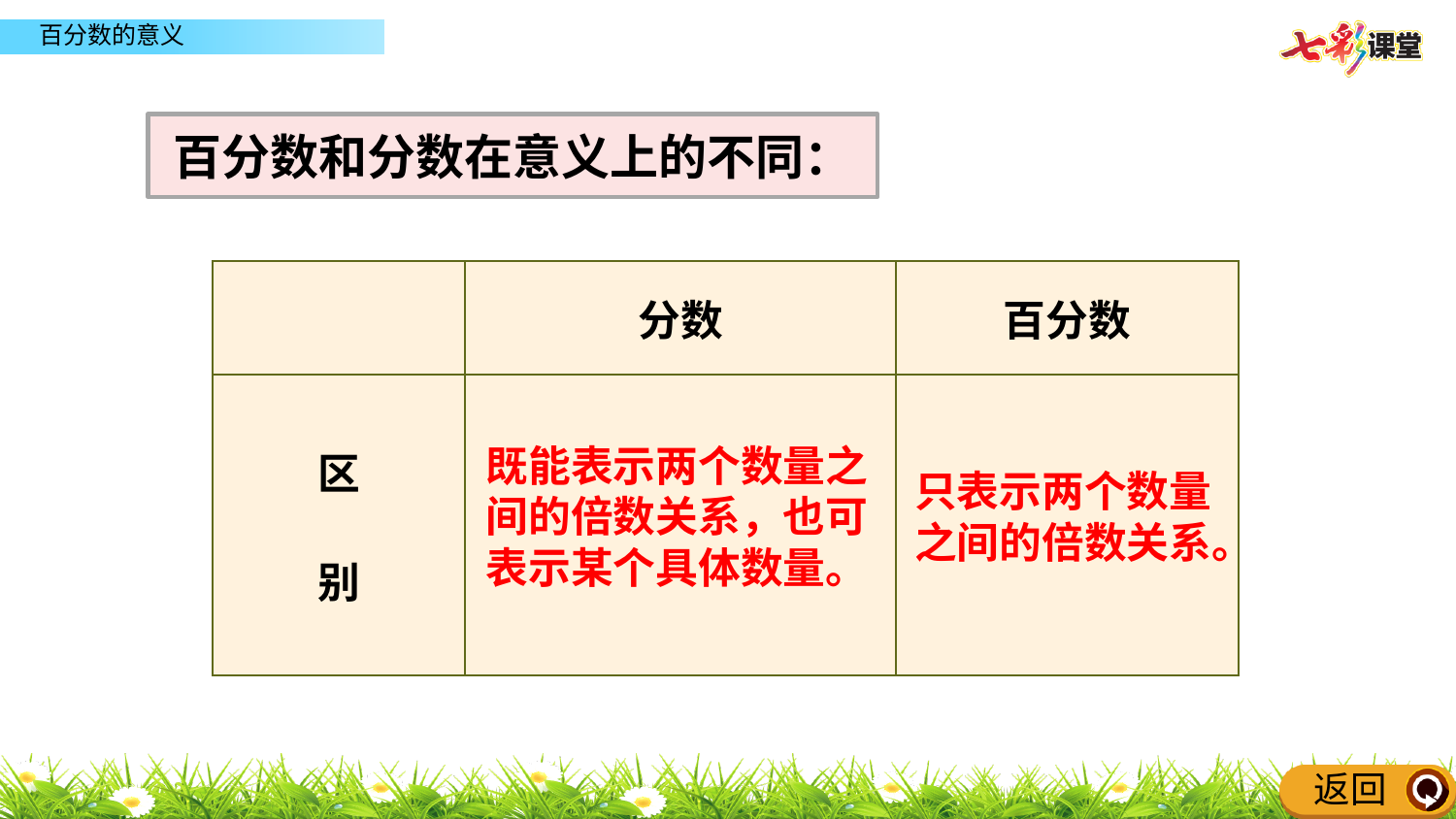

百分数和分数在意义上的不同：
|  | 分数 | 百分数 |
| --- | --- | --- |
| 区 别 |  |  |
既能表示两个数量之间的倍数关系，也可表示某个具体数量。
只表示两个数量之间的倍数关系。